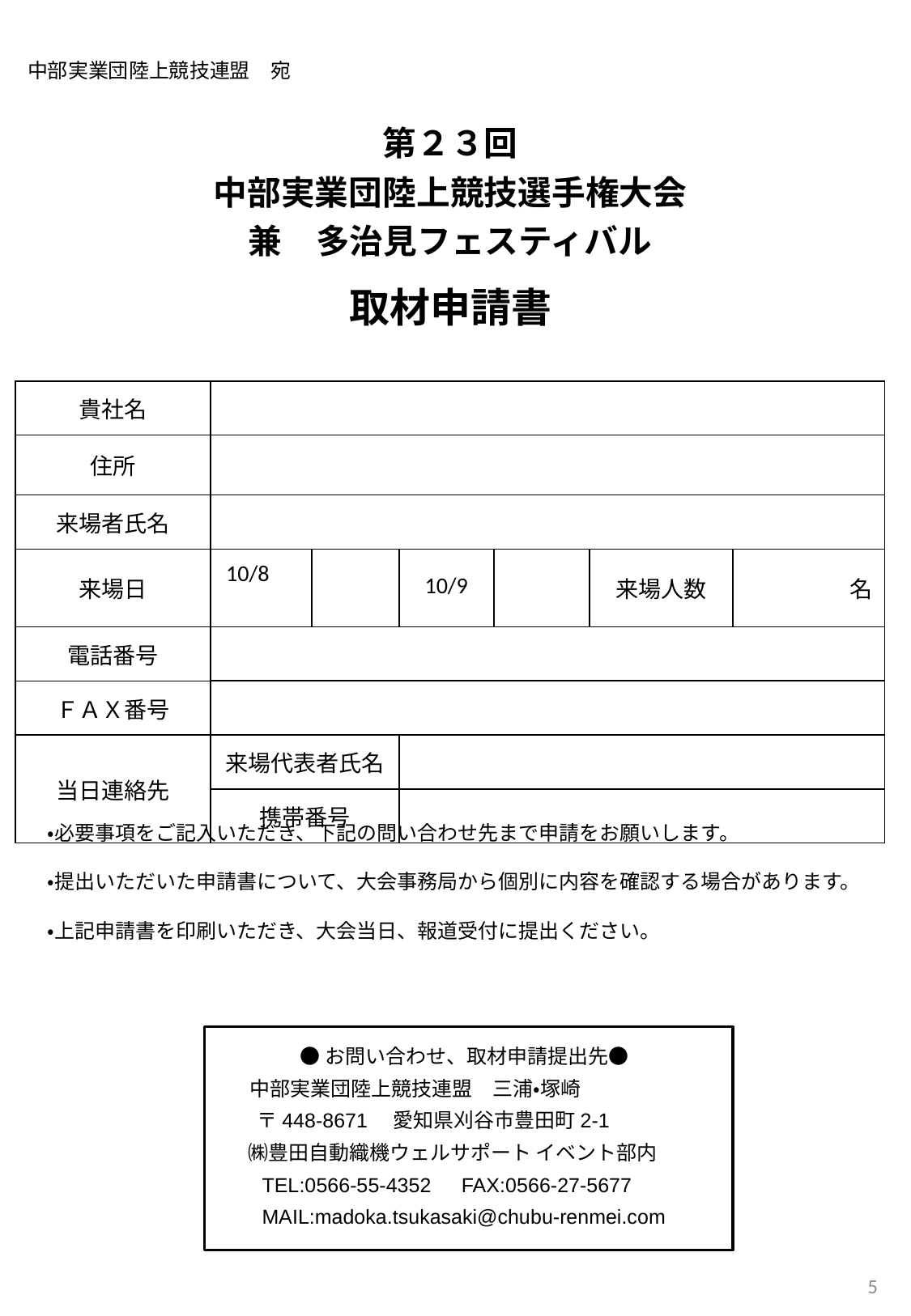

| 中部実業団陸上競技連盟　宛 |  |  |  |  |  |  |  |
| --- | --- | --- | --- | --- | --- | --- | --- |
| 第２３回 中部実業団陸上競技選手権大会 兼　多治見フェスティバル |  |  |  |  |  |  |  |
| 取材申請書 |  |  |  |  |  |  |  |
| 貴社名 |  |  |  |  |  |  |  |
| 住所 |  |  |  |  |  |  |  |
| 来場者氏名 |  |  |  |  |  |  |  |
| 来場日 | 10/8 |  | 10/9 |  |  | 来場人数 | 名 |
| 電話番号 |  |  |  |  |  |  |  |
| ＦＡＸ番号 |  |  |  |  |  |  |  |
| 当日連絡先 | 来場代表者氏名 |  |  |  |  |  |  |
|  | 携帯番号 |  |  |  |  |  |  |
　・必要事項をご記入いただき、下記の問い合わせ先まで申請をお願いします。
　・提出いただいた申請書について、大会事務局から個別に内容を確認する場合があります。
　・上記申請書を印刷いただき、大会当日、報道受付に提出ください。

●お問い合わせ、取材申請提出先●
　   中部実業団陸上競技連盟　三浦・塚崎
　　〒448-8671　愛知県刈谷市豊田町2-1
      ㈱豊田自動織機ウェルサポート イベント部内
　　TEL:0566-55-4352　FAX:0566-27-5677
　　MAIL:madoka.tsukasaki@chubu-renmei.com
5